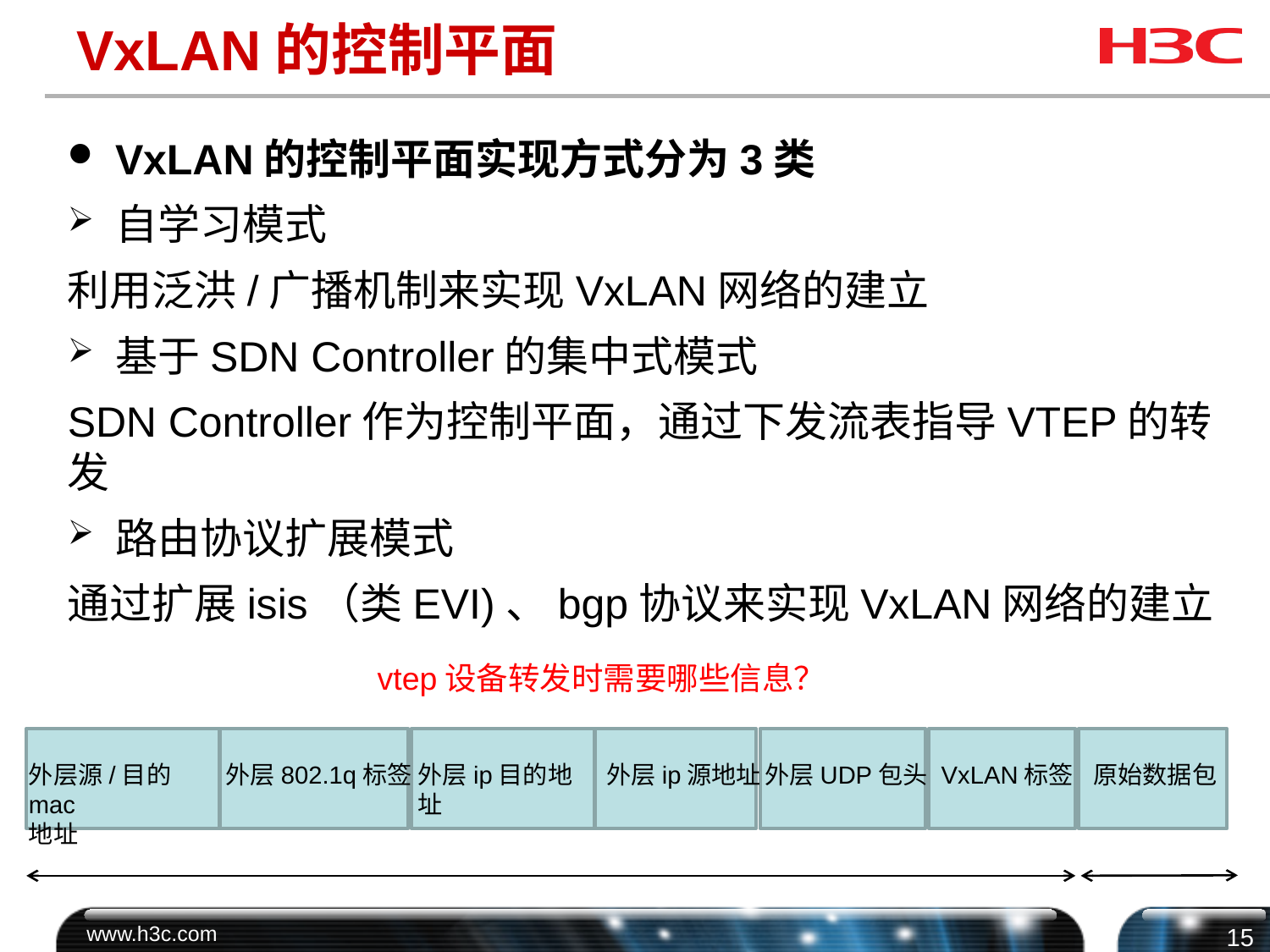

# VxLAN的控制平面
VxLAN的控制平面实现方式分为3类
自学习模式
利用泛洪/广播机制来实现VxLAN网络的建立
基于SDN Controller的集中式模式
SDN Controller作为控制平面，通过下发流表指导VTEP的转发
路由协议扩展模式
通过扩展isis（类EVI)、bgp协议来实现VxLAN网络的建立

vtep设备转发时需要哪些信息？

外层源/目的mac
地址
外层802.1q标签
外层ip目的地址
外层ip源地址
外层UDP包头
VxLAN标签
原始数据包